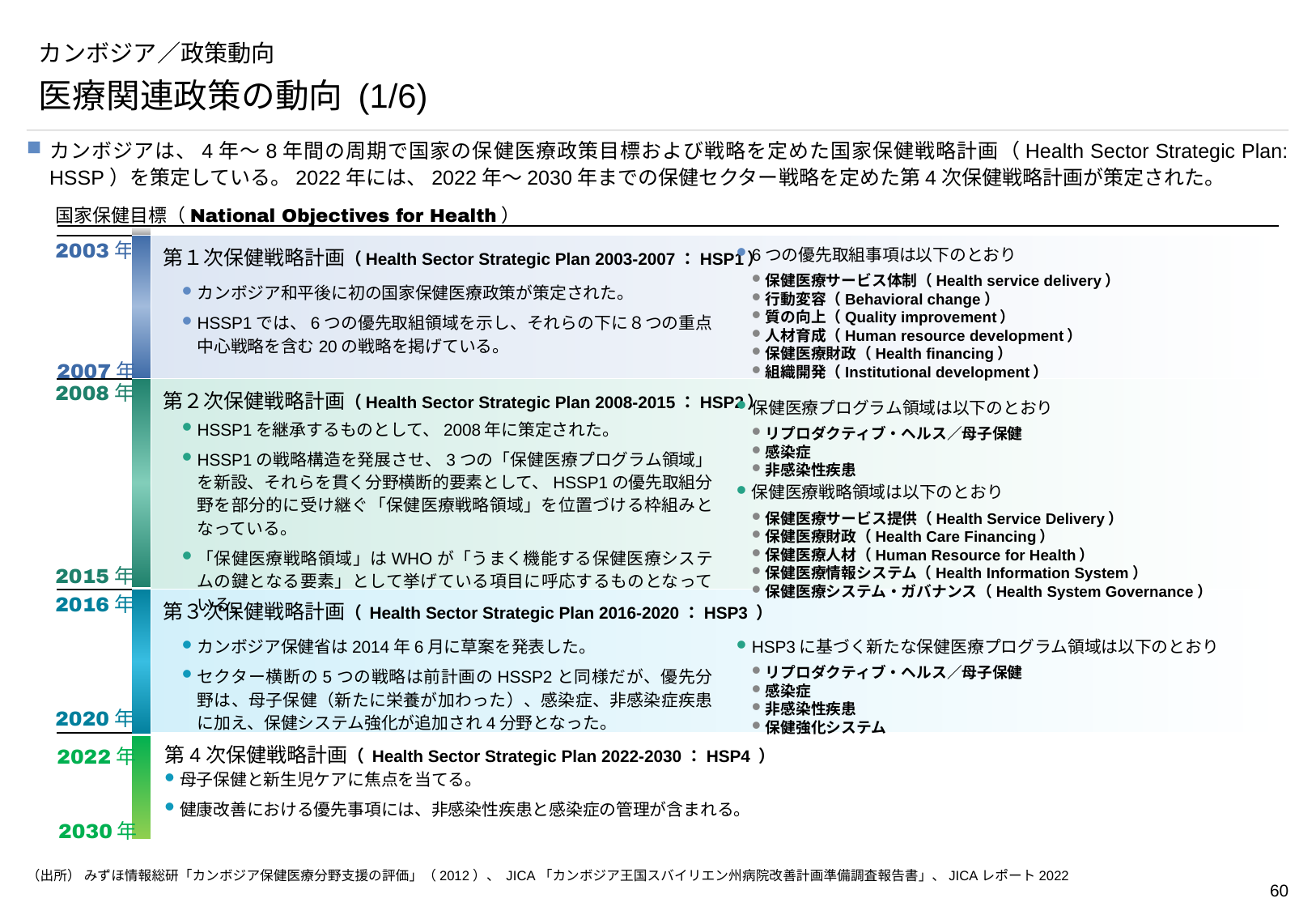

# カンボジア／政策動向
医療関連政策の動向 (1/6)
カンボジアは、4年～8年間の周期で国家の保健医療政策目標および戦略を定めた国家保健戦略計画（Health Sector Strategic Plan: HSSP）を策定している。2022年には、2022年～2030年までの保健セクター戦略を定めた第4次保健戦略計画が策定された。
国家保健目標（National Objectives for Health）

第１次保健戦略計画（Health Sector Strategic Plan 2003-2007：HSP1）
6つの優先取組事項は以下のとおり
保健医療サービス体制（Health service delivery）
行動変容（Behavioral change）
質の向上（Quality improvement）
人材育成（Human resource development）
保健医療財政（Health financing）
組織開発（Institutional development）
2003年
カンボジア和平後に初の国家保健医療政策が策定された。
HSSP1では、6つの優先取組領域を示し、それらの下に８つの重点中心戦略を含む20の戦略を掲げている。
2007年
第２次保健戦略計画（Health Sector Strategic Plan 2008-2015：HSP2）
2008年

保健医療プログラム領域は以下のとおり
リプロダクティブ・ヘルス／母子保健
感染症
非感染性疾患
保健医療戦略領域は以下のとおり
保健医療サービス提供（Health Service Delivery）
保健医療財政（Health Care Financing）
保健医療人材（Human Resource for Health）
保健医療情報システム（Health Information System）
保健医療システム・ガバナンス（Health System Governance）

HSSP1を継承するものとして、2008年に策定された。
HSSP1の戦略構造を発展させ、3つの「保健医療プログラム領域」を新設、それらを貫く分野横断的要素として、HSSP1の優先取組分野を部分的に受け継ぐ「保健医療戦略領域」を位置づける枠組みとなっている。
「保健医療戦略領域」はWHOが「うまく機能する保健医療システムの鍵となる要素」として挙げている項目に呼応するものとなっている。

2015年
2016年

第３次保健戦略計画（ Health Sector Strategic Plan 2016-2020：HSP3 ）
カンボジア保健省は2014年6月に草案を発表した。
セクター横断の5つの戦略は前計画のHSSP2と同様だが、優先分野は、母子保健（新たに栄養が加わった）、感染症、非感染症疾患に加え、保健システム強化が追加され4分野となった。
HSP3に基づく新たな保健医療プログラム領域は以下のとおり
リプロダクティブ・ヘルス／母子保健
感染症
非感染性疾患
保健強化システム

2020年

第4次保健戦略計画（ Health Sector Strategic Plan 2022-2030：HSP4 ）
母子保健と新生児ケアに焦点を当てる。
健康改善における優先事項には、非感染性疾患と感染症の管理が含まれる。
2022年
2030年
（出所） みずほ情報総研「カンボジア保健医療分野支援の評価」（2012）、 JICA「カンボジア王国スバイリエン州病院改善計画準備調査報告書」、JICAレポート2022